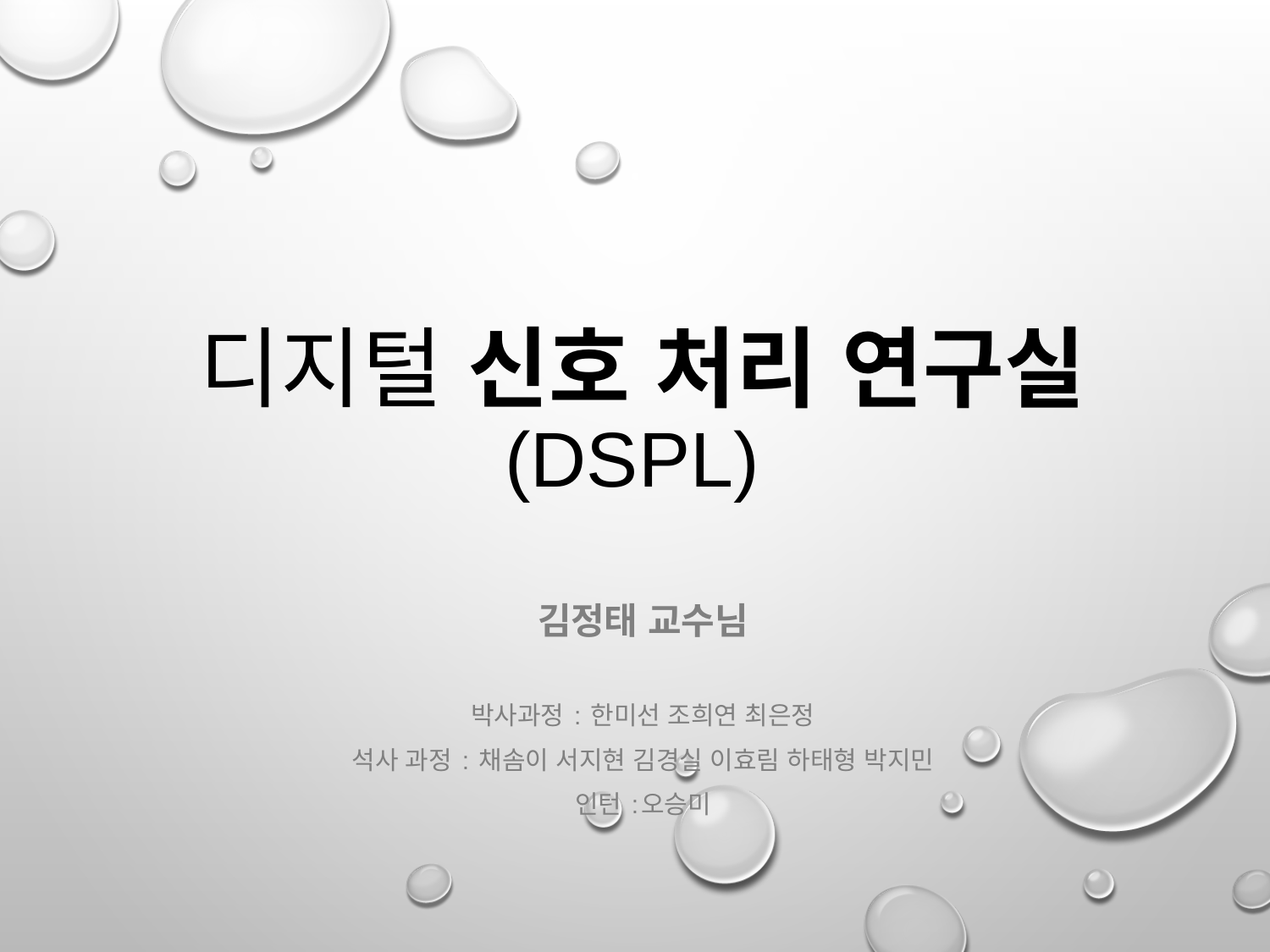

# 디지털 신호 처리 연구실 (DSPL)
김정태 교수님

박사과정 : 한미선 조희연 최은정
석사 과정 : 채솜이 서지현 김경실 이효림 하태형 박지민
인턴 :오승미